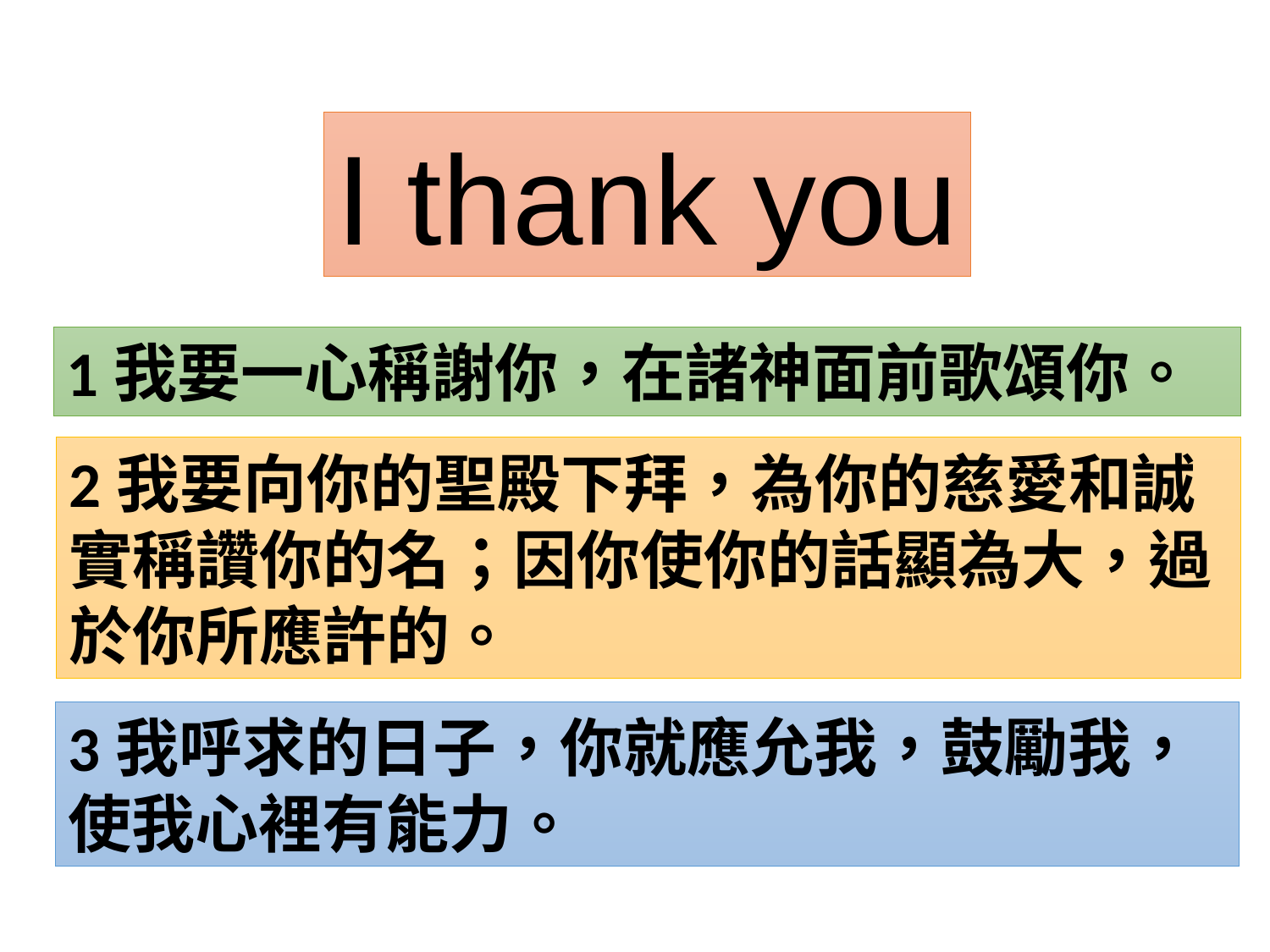

I thank you
1我要一心稱謝你，在諸神面前歌頌你。
2我要向你的聖殿下拜，為你的慈愛和誠實稱讚你的名；因你使你的話顯為大，過於你所應許的。
3我呼求的日子，你就應允我，鼓勵我，使我心裡有能力。